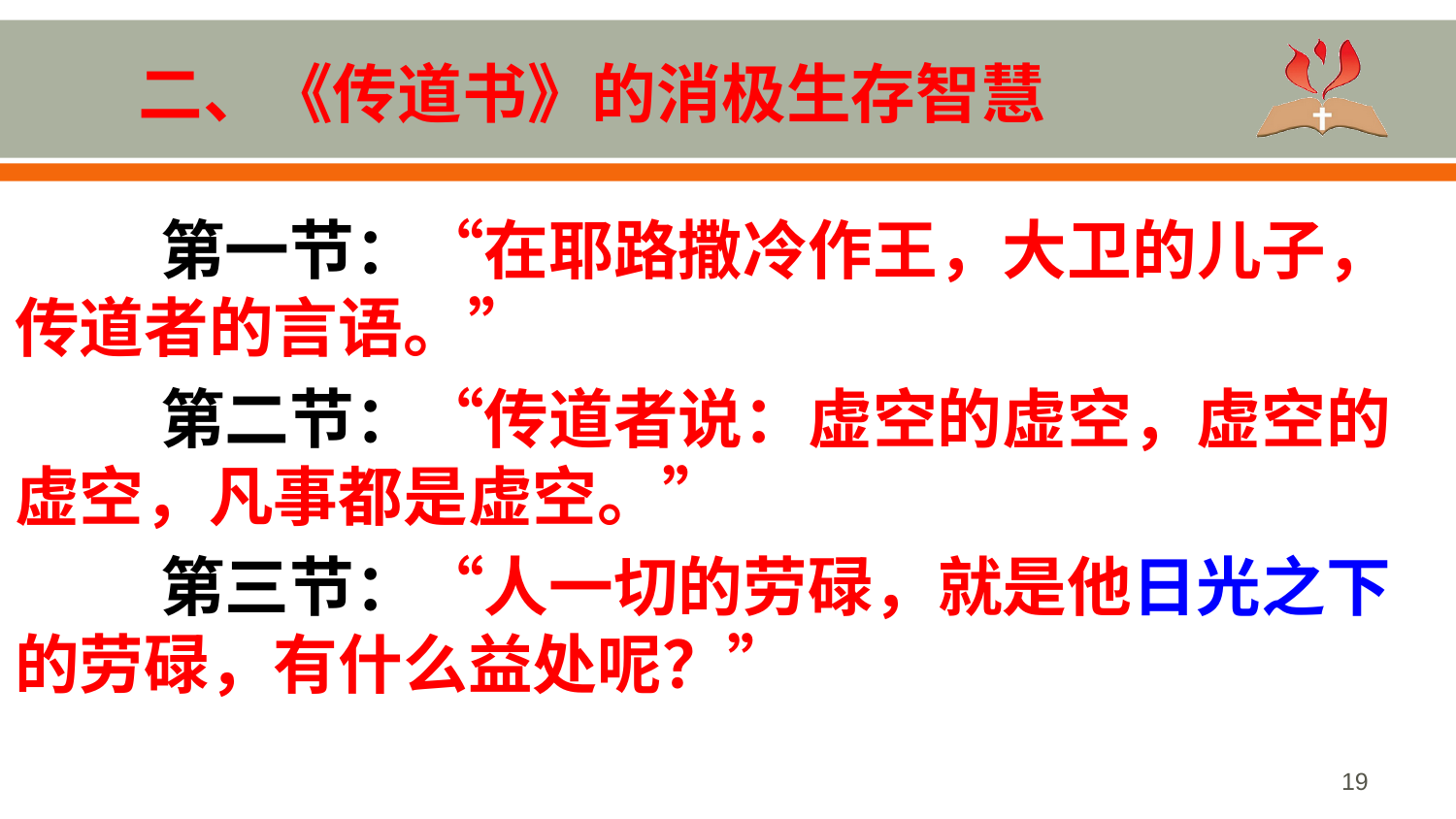

# 二、《传道书》的消极生存智慧
  	第一节：“在耶路撒冷作王，大卫的儿子，传道者的言语。”
	第二节：“传道者说：虚空的虚空，虚空的虚空，凡事都是虚空。”
	第三节：“人一切的劳碌，就是他日光之下的劳碌，有什么益处呢？”

19